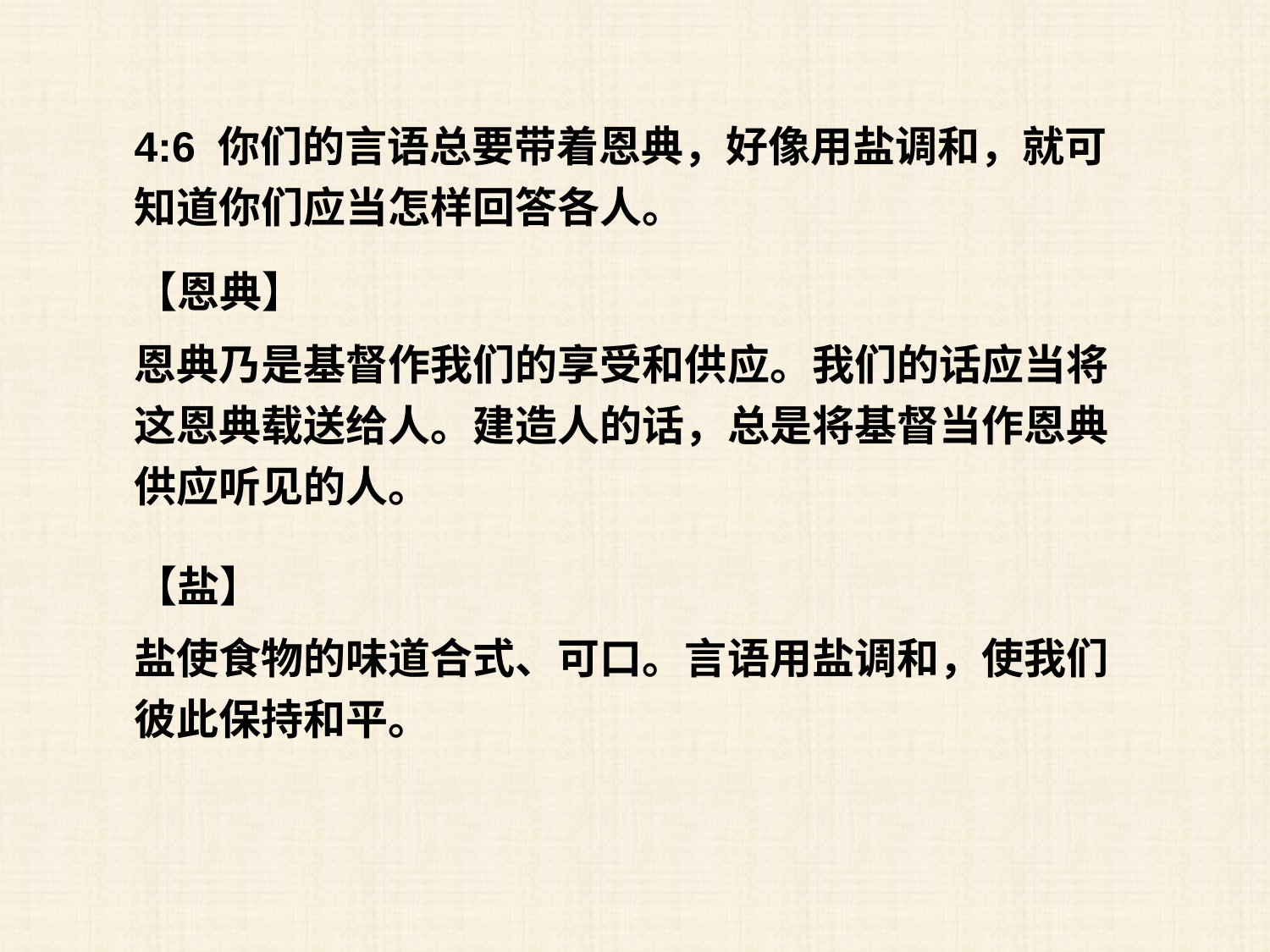

4:6 你们的言语总要带着恩典，好像用盐调和，就可知道你们应当怎样回答各人。
【恩典】
恩典乃是基督作我们的享受和供应。我们的话应当将这恩典载送给人。建造人的话，总是将基督当作恩典供应听见的人。
【盐】
盐使食物的味道合式、可口。言语用盐调和，使我们彼此保持和平。